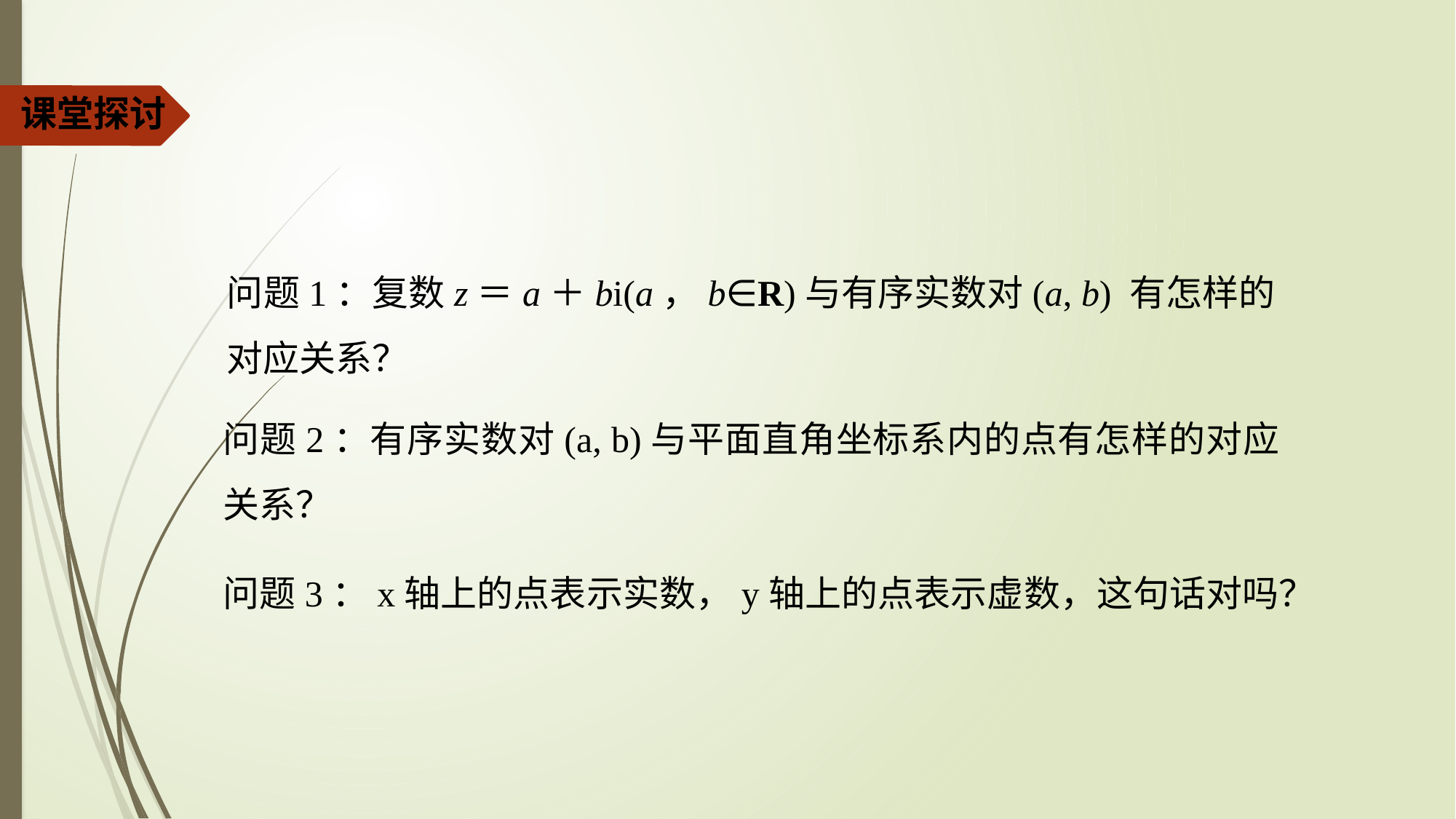

课堂探讨
问题1：复数z＝a＋bi(a，b∈R)与有序实数对(a, b) 有怎样的对应关系？
问题2：有序实数对(a, b)与平面直角坐标系内的点有怎样的对应关系？
问题3：x轴上的点表示实数，y轴上的点表示虚数，这句话对吗？